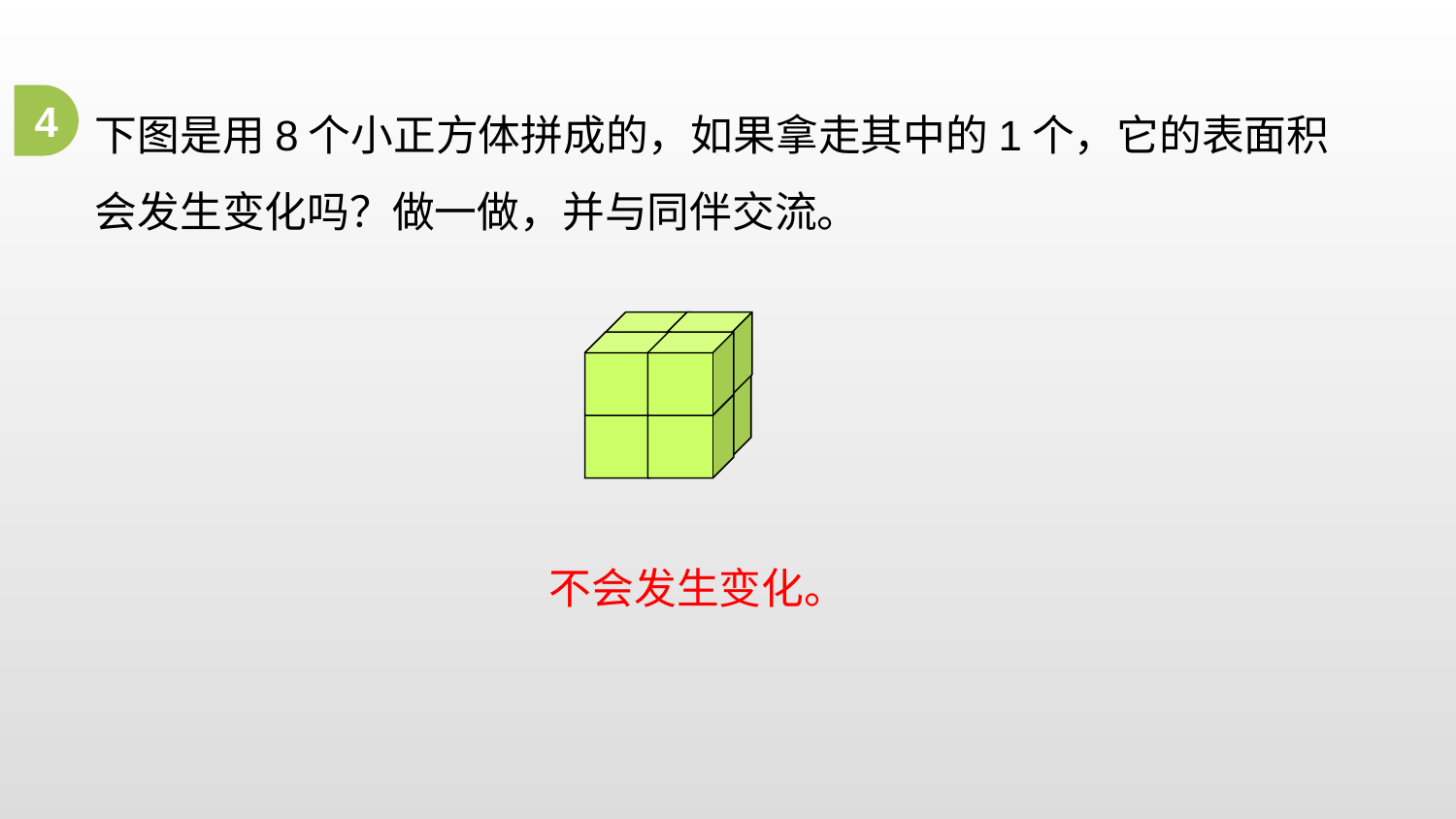

下图是用8个小正方体拼成的，如果拿走其中的1个，它的表面积会发生变化吗？做一做，并与同伴交流。
4

不会发生变化。